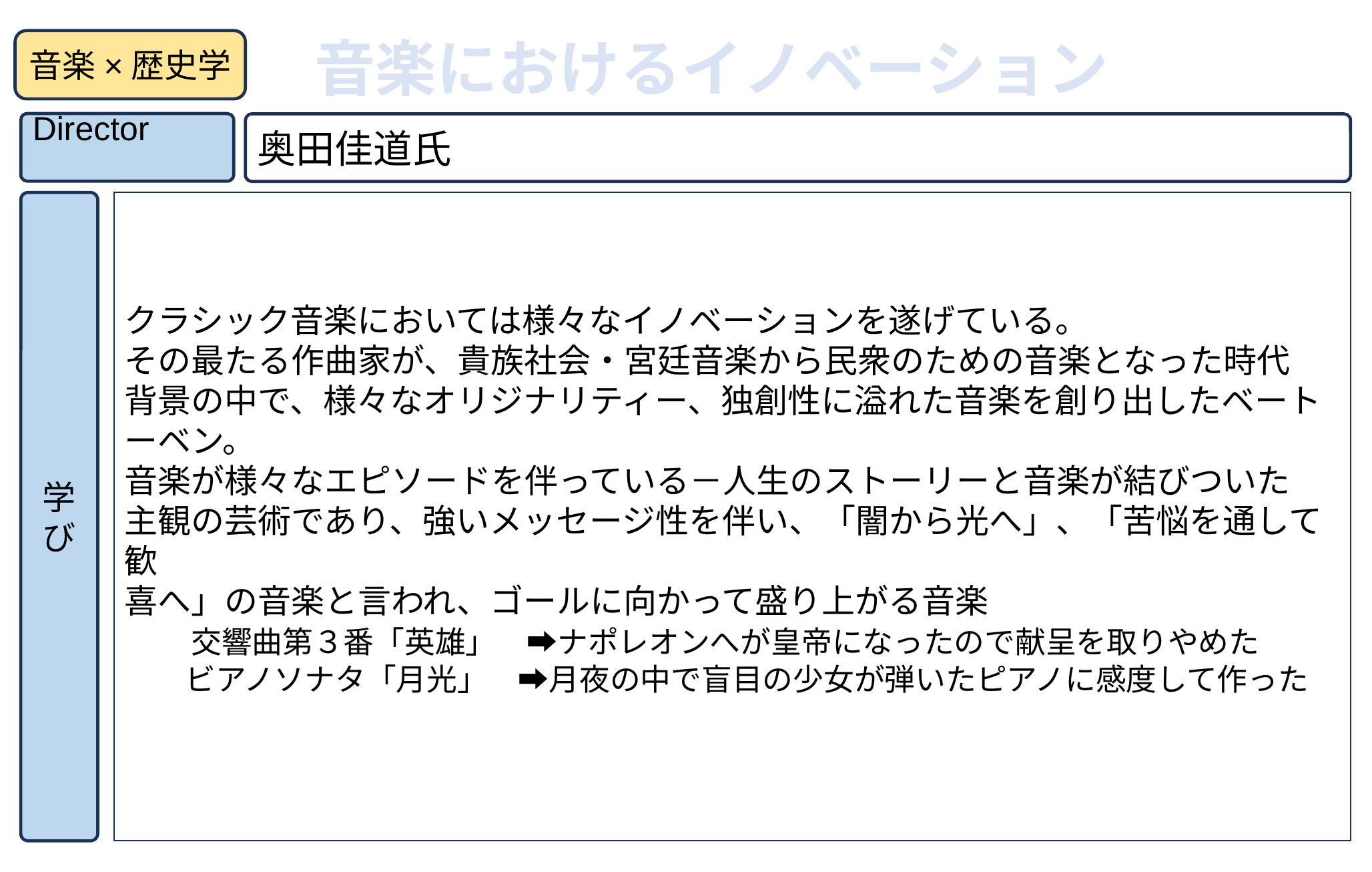

音楽におけるイノベーション
音楽×歴史学
Director
奥田佳道氏
学び
クラシック音楽においては様々なイノベーションを遂げている。
その最たる作曲家が、貴族社会・宮廷音楽から民衆のための音楽となった時代
背景の中で、様々なオリジナリティー、独創性に溢れた音楽を創り出したベート
ーベン。
音楽が様々なエピソードを伴っている－人生のストーリーと音楽が結びついた
主観の芸術であり、強いメッセージ性を伴い、「闇から光へ」、「苦悩を通して歓
喜へ」の音楽と言われ、ゴールに向かって盛り上がる音楽
　　交響曲第３番「英雄」　➡ナポレオンへが皇帝になったので献呈を取りやめた
　　ビアノソナタ「月光」　➡月夜の中で盲目の少女が弾いたピアノに感度して作った